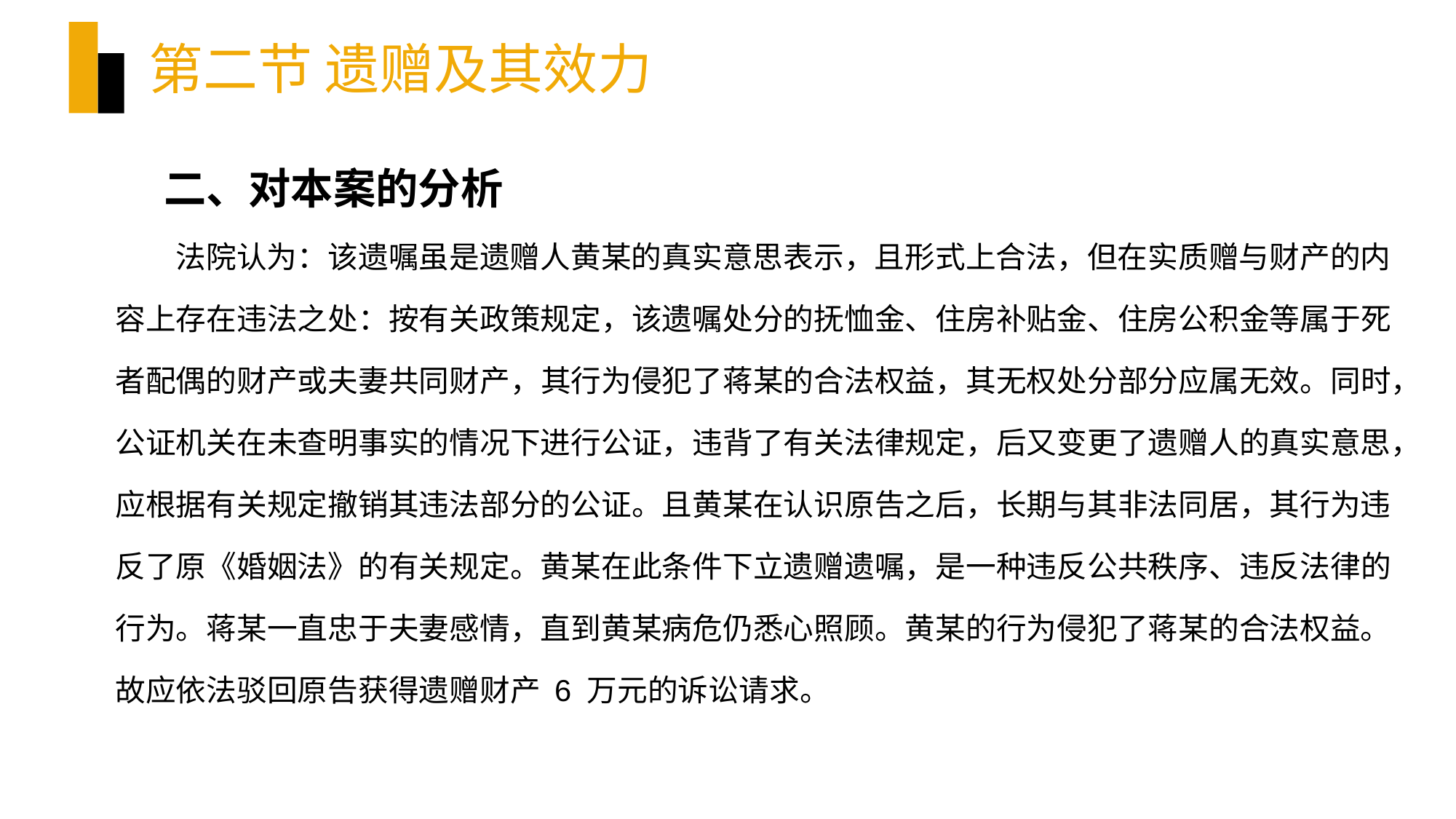

# 第二节 遗赠及其效力
    二、对本案的分析
法院认为：该遗嘱虽是遗赠人黄某的真实意思表示，且形式上合法，但在实质赠与财产的内容上存在违法之处：按有关政策规定，该遗嘱处分的抚恤金、住房补贴金、住房公积金等属于死者配偶的财产或夫妻共同财产，其行为侵犯了蒋某的合法权益，其无权处分部分应属无效。同时，公证机关在未查明事实的情况下进行公证，违背了有关法律规定，后又变更了遗赠人的真实意思，应根据有关规定撤销其违法部分的公证。且黄某在认识原告之后，长期与其非法同居，其行为违反了原《婚姻法》的有关规定。黄某在此条件下立遗赠遗嘱，是一种违反公共秩序、违反法律的行为。蒋某一直忠于夫妻感情，直到黄某病危仍悉心照顾。黄某的行为侵犯了蒋某的合法权益。故应依法驳回原告获得遗赠财产 6 万元的诉讼请求。